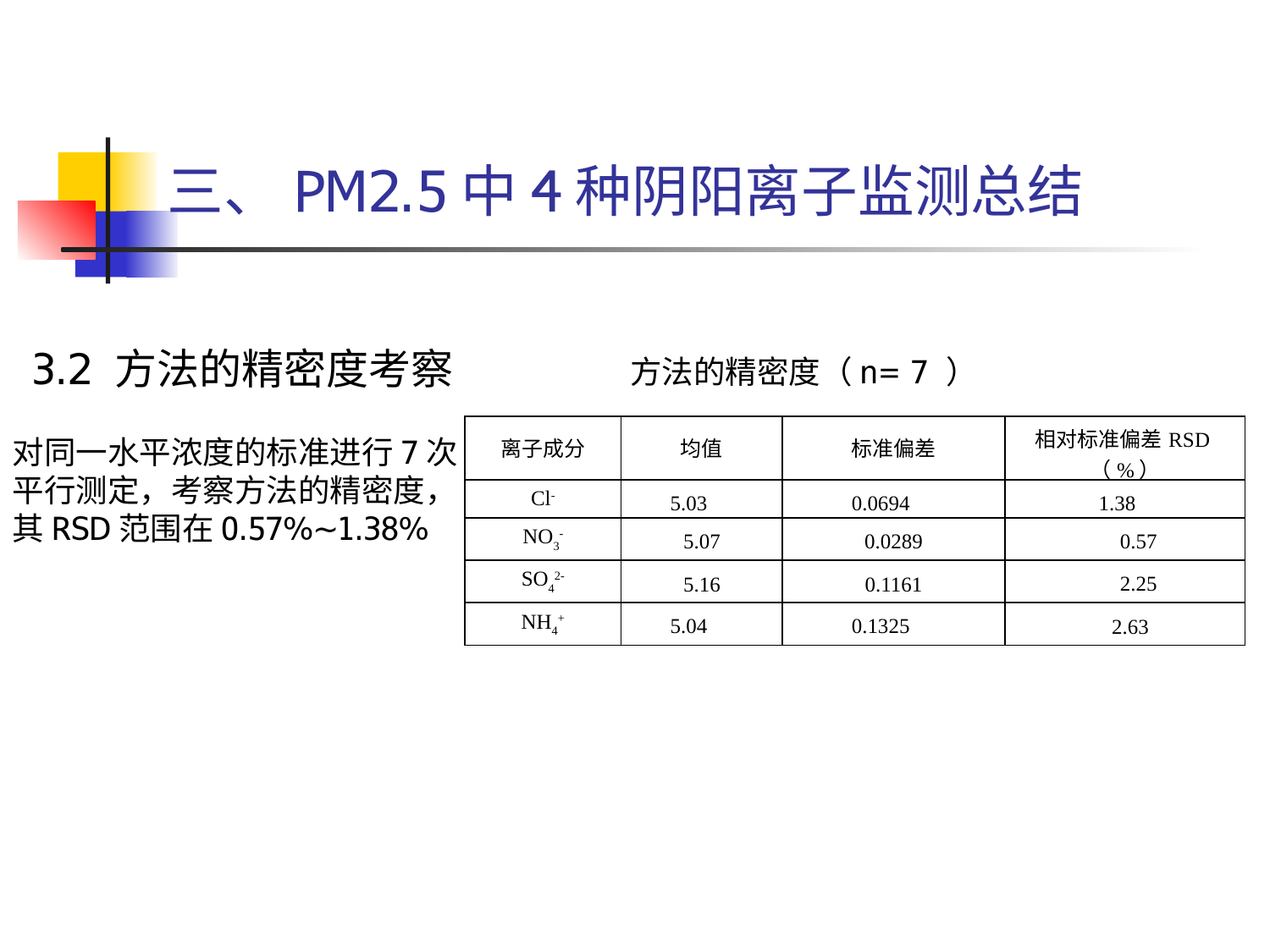

三、PM2.5中4种阴阳离子监测总结
3.2 方法的精密度考察
方法的精密度（n= 7 ）
| 离子成分 | 均值 | 标准偏差 | 相对标准偏差RSD（%） |
| --- | --- | --- | --- |
| Cl- | 5.03 | 0.0694 | 1.38 |
| NO3- | 5.07 | 0.0289 | 0.57 |
| SO42- | 5.16 | 0.1161 | 2.25 |
| NH4+ | 5.04 | 0.1325 | 2.63 |
对同一水平浓度的标准进行7次平行测定，考察方法的精密度，其RSD范围在0.57%~1.38%